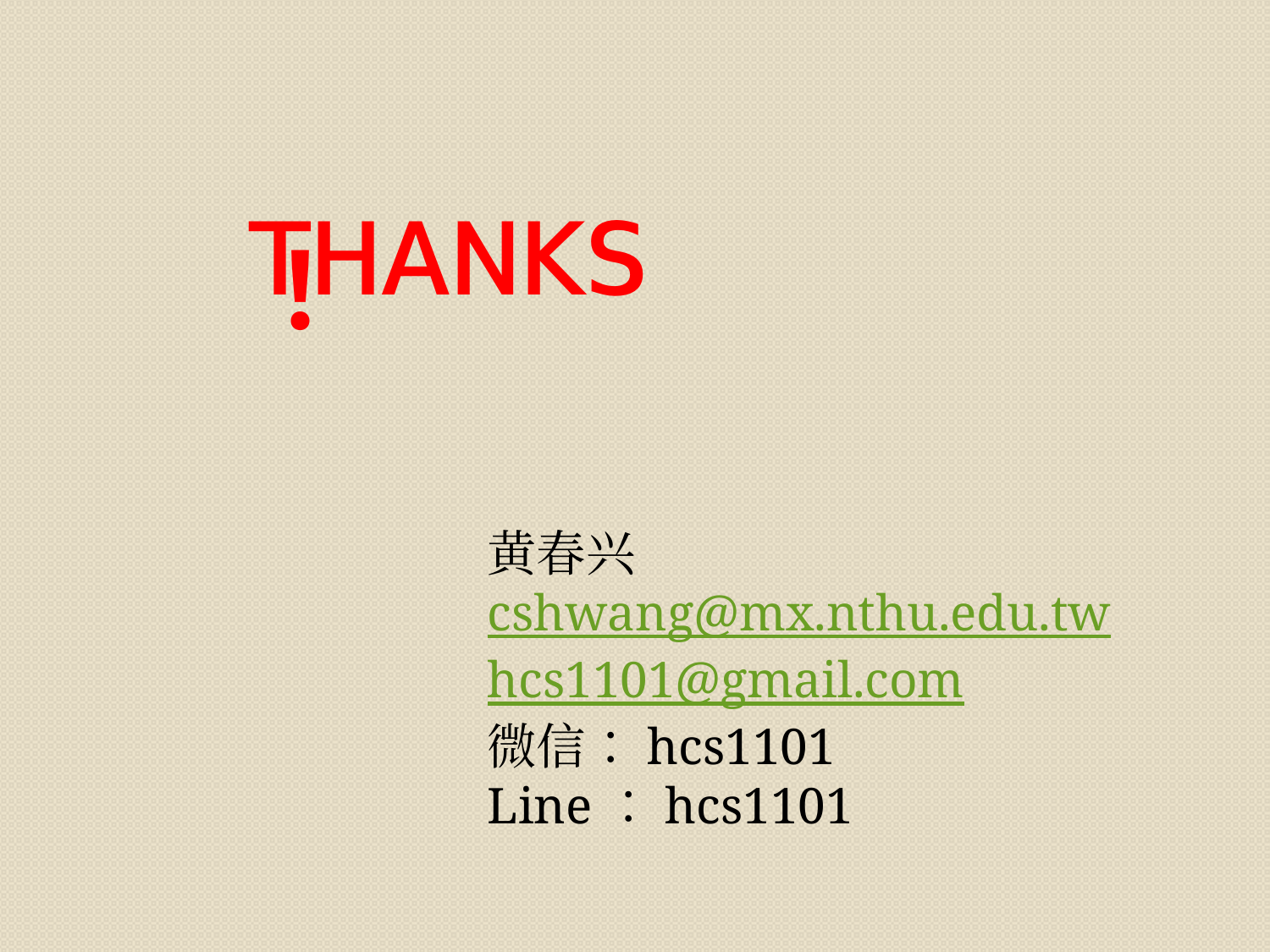

# THANKS！
黄春兴
cshwang@mx.nthu.edu.tw
hcs1101@gmail.com
微信：hcs1101
Line：hcs1101